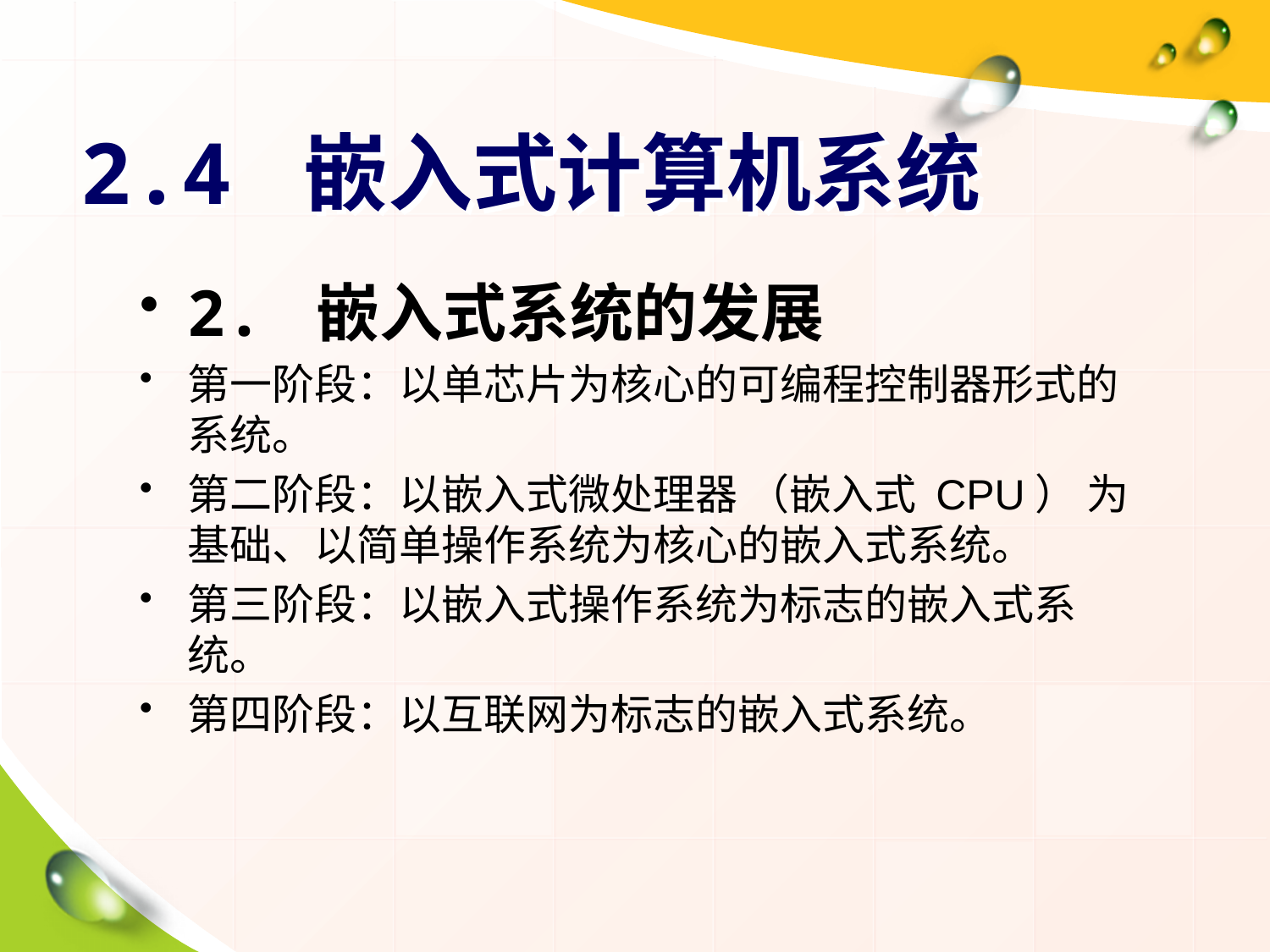

# 2.4 嵌入式计算机系统
2. 嵌入式系统的发展
第一阶段：以单芯片为核心的可编程控制器形式的系统。
第二阶段：以嵌入式微处理器 （嵌入式 CPU） 为基础、以简单操作系统为核心的嵌入式系统。
第三阶段：以嵌入式操作系统为标志的嵌入式系统。
第四阶段：以互联网为标志的嵌入式系统。